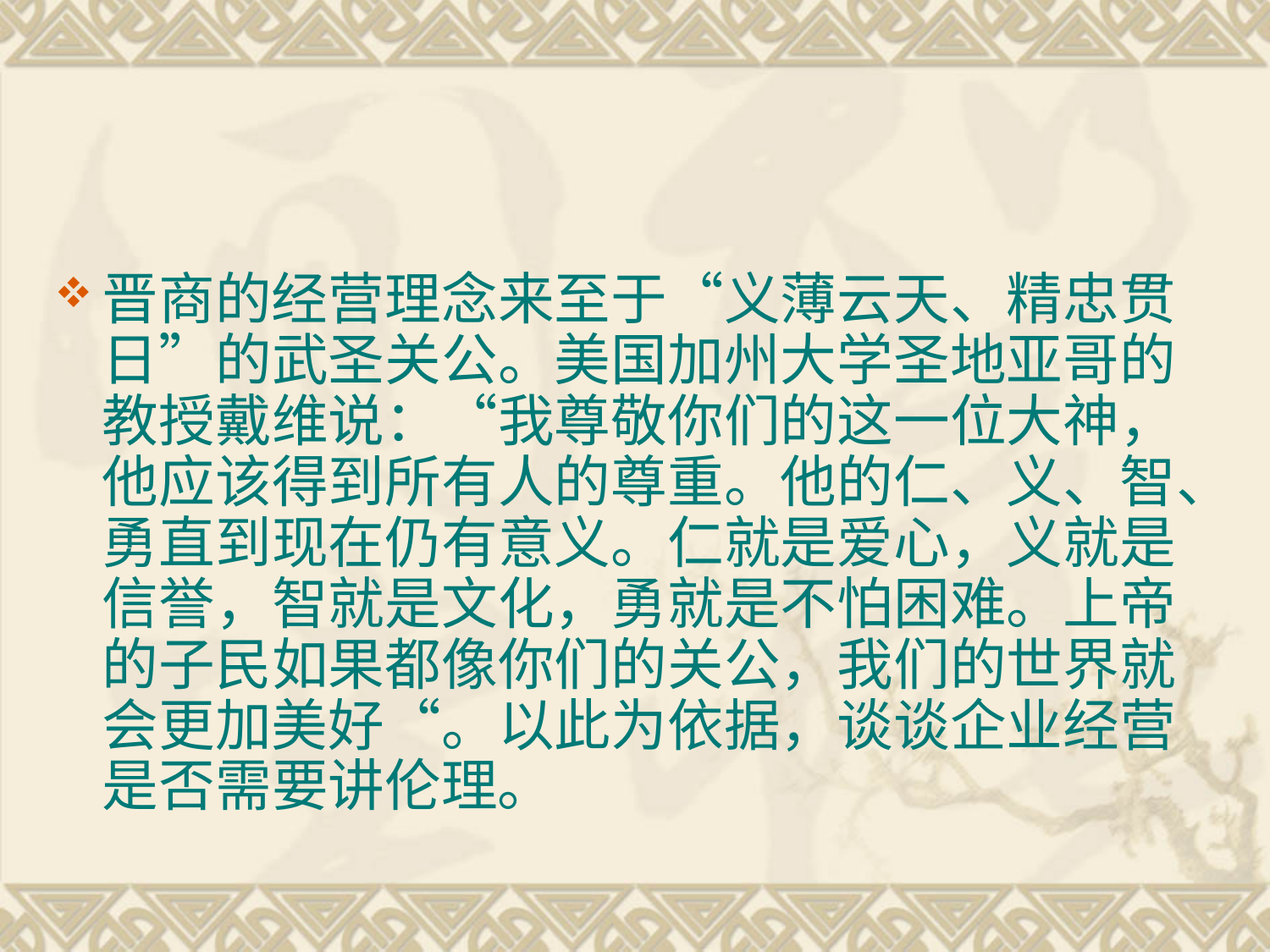

晋商的经营理念来至于“义薄云天、精忠贯日”的武圣关公。美国加州大学圣地亚哥的教授戴维说：“我尊敬你们的这一位大神，他应该得到所有人的尊重。他的仁、义、智、勇直到现在仍有意义。仁就是爱心，义就是信誉，智就是文化，勇就是不怕困难。上帝的子民如果都像你们的关公，我们的世界就会更加美好“。以此为依据，谈谈企业经营是否需要讲伦理。